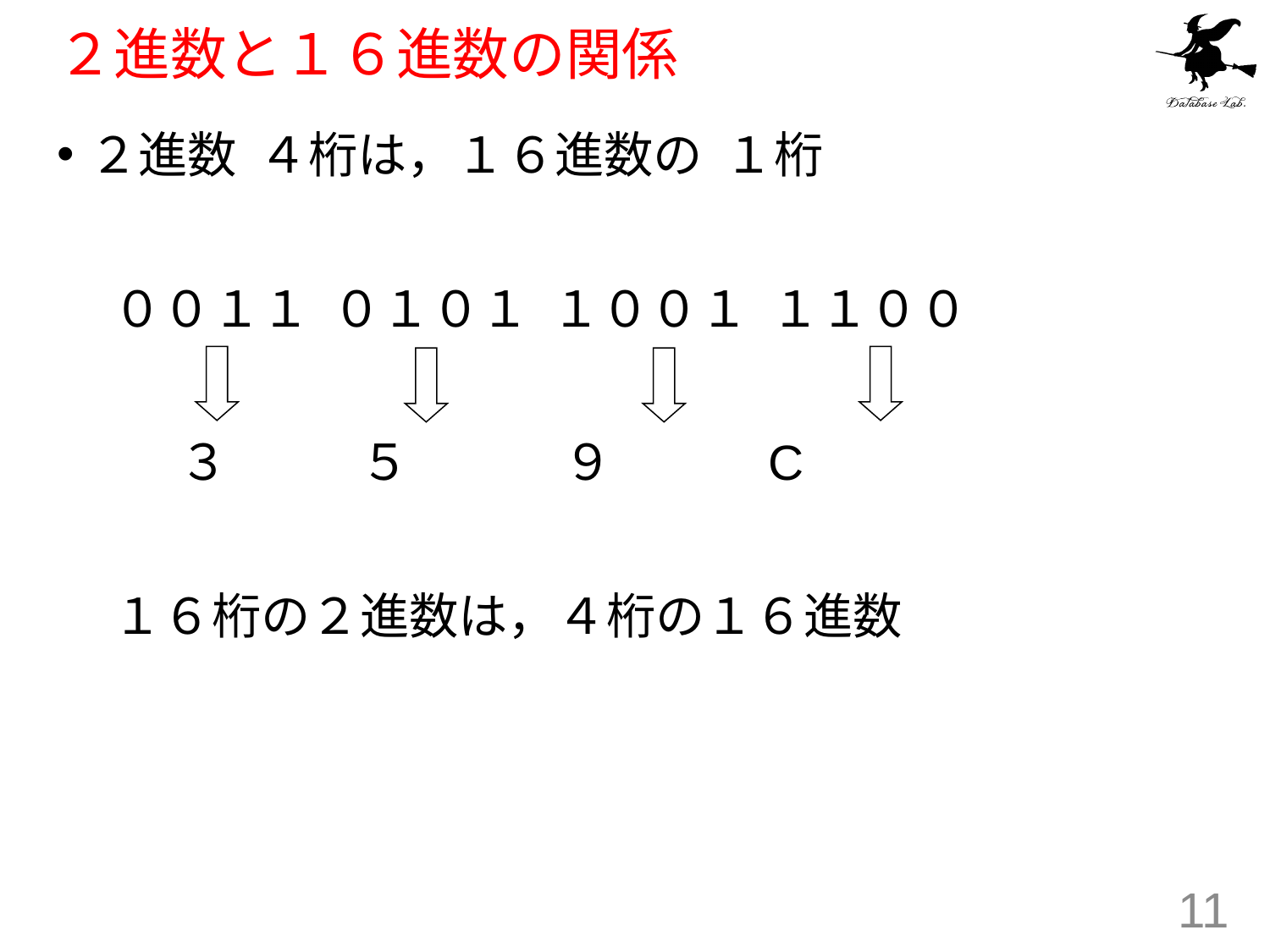

# ２進数と１６進数の関係
２進数  ４桁は，１６進数の  １桁

    ００１１  ０１０１  １００１  １１００

          ３            ５              ９             C

    １６桁の２進数は，４桁の１６進数

11